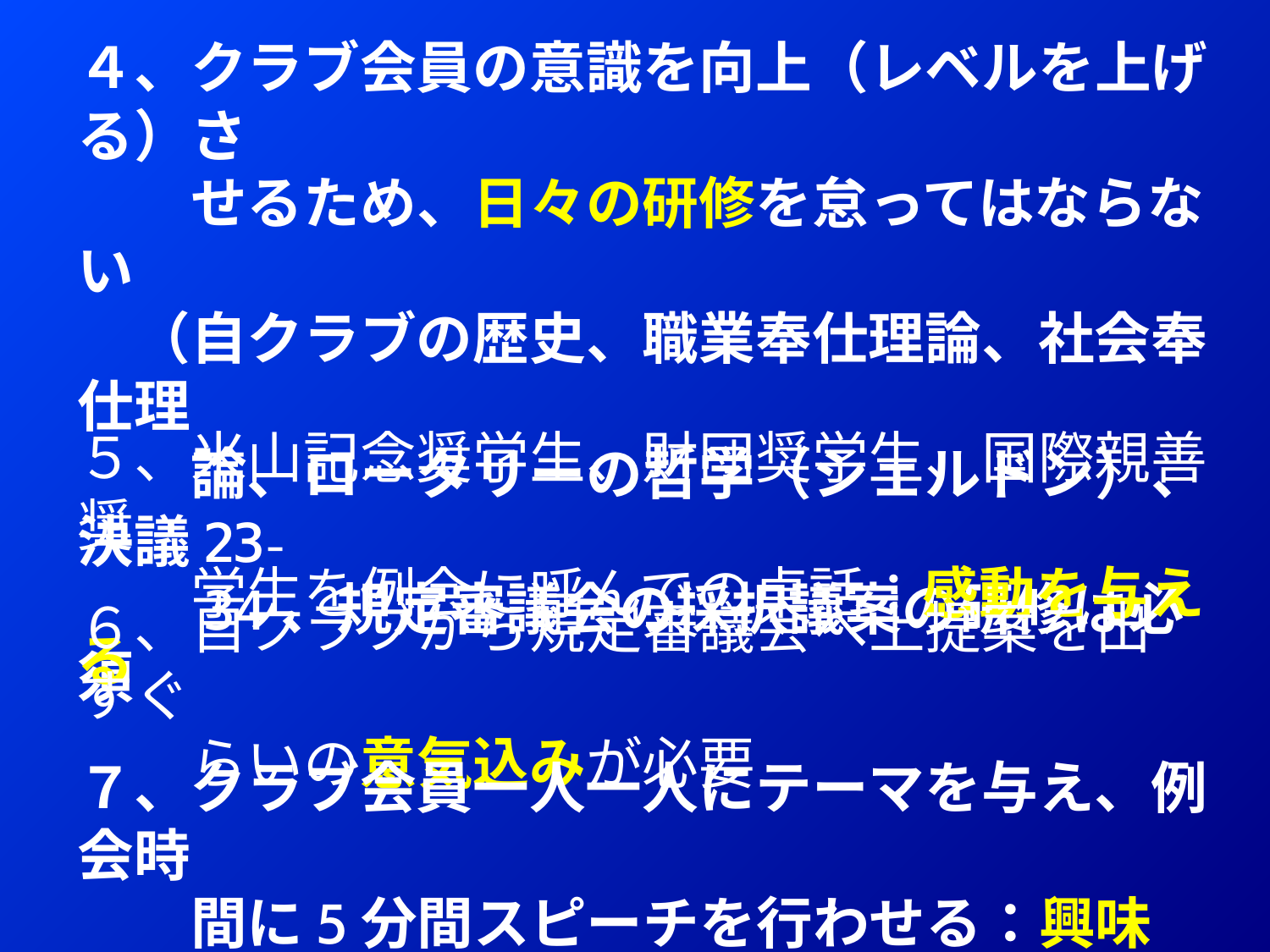

４、クラブ会員の意識を向上（レベルを上げる）さ
　　せるため、日々の研修を怠ってはならない
　（自クラブの歴史、職業奉仕理論、社会奉仕理
　　論、ロータリーの哲学（シェルドン）、決議23-
　　34、規定審議会の採択議案の研修は必須
５、米山記念奨学生、財団奨学生、国際親善奨
　　学生を例会に呼んでの卓話：感動を与える
６、自クラブから規定審議会へ上提案を出すぐ
　　らいの意気込みが必要
７、クラブ会員一人一人にテーマを与え、例会時
　　間に5分間スピーチを行わせる：興味